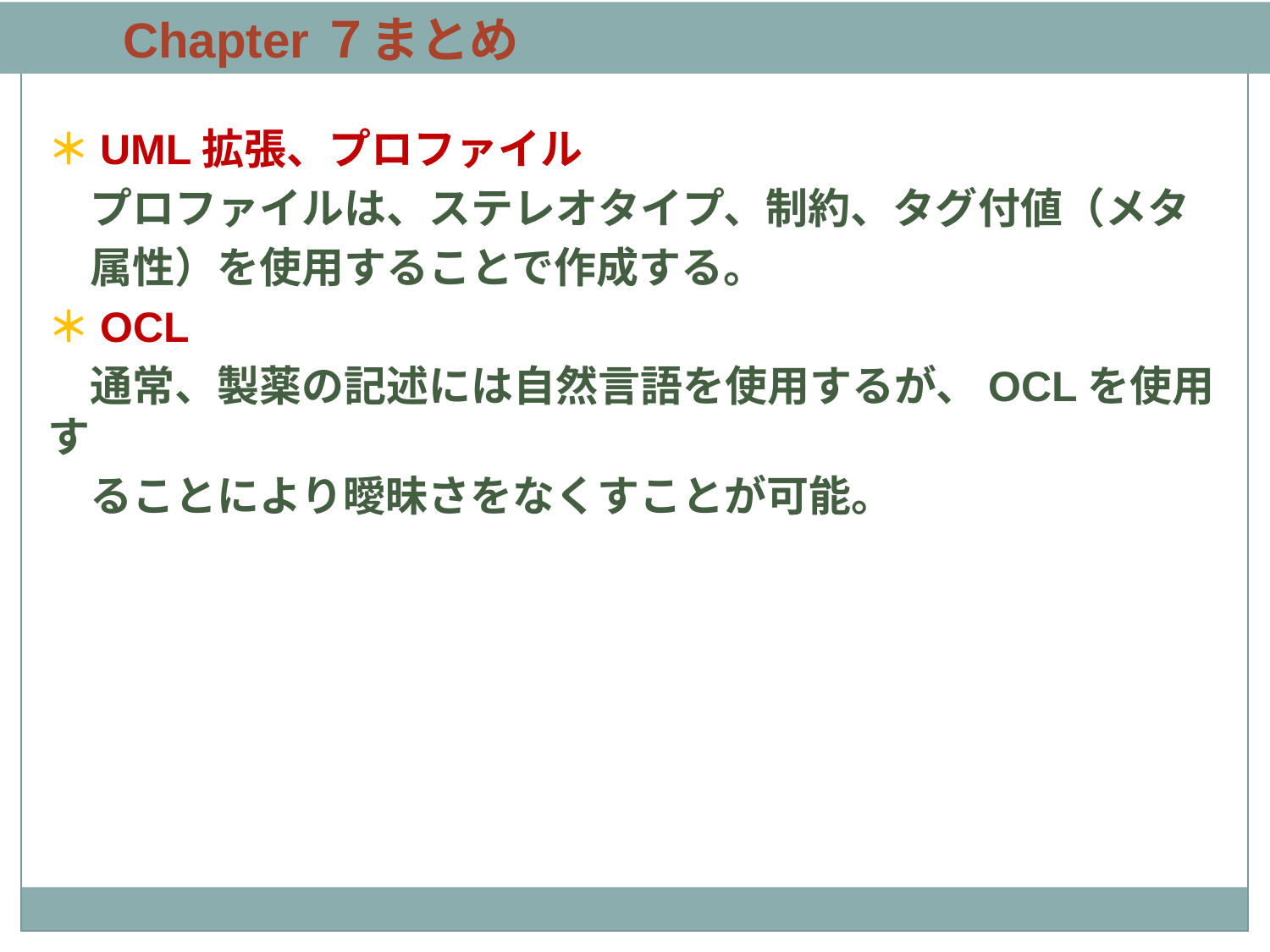

Chapter７まとめ
＊UML拡張、プロファイル
　プロファイルは、ステレオタイプ、制約、タグ付値（メタ
　属性）を使用することで作成する。
＊OCL
　通常、製薬の記述には自然言語を使用するが、OCLを使用す
　ることにより曖昧さをなくすことが可能。